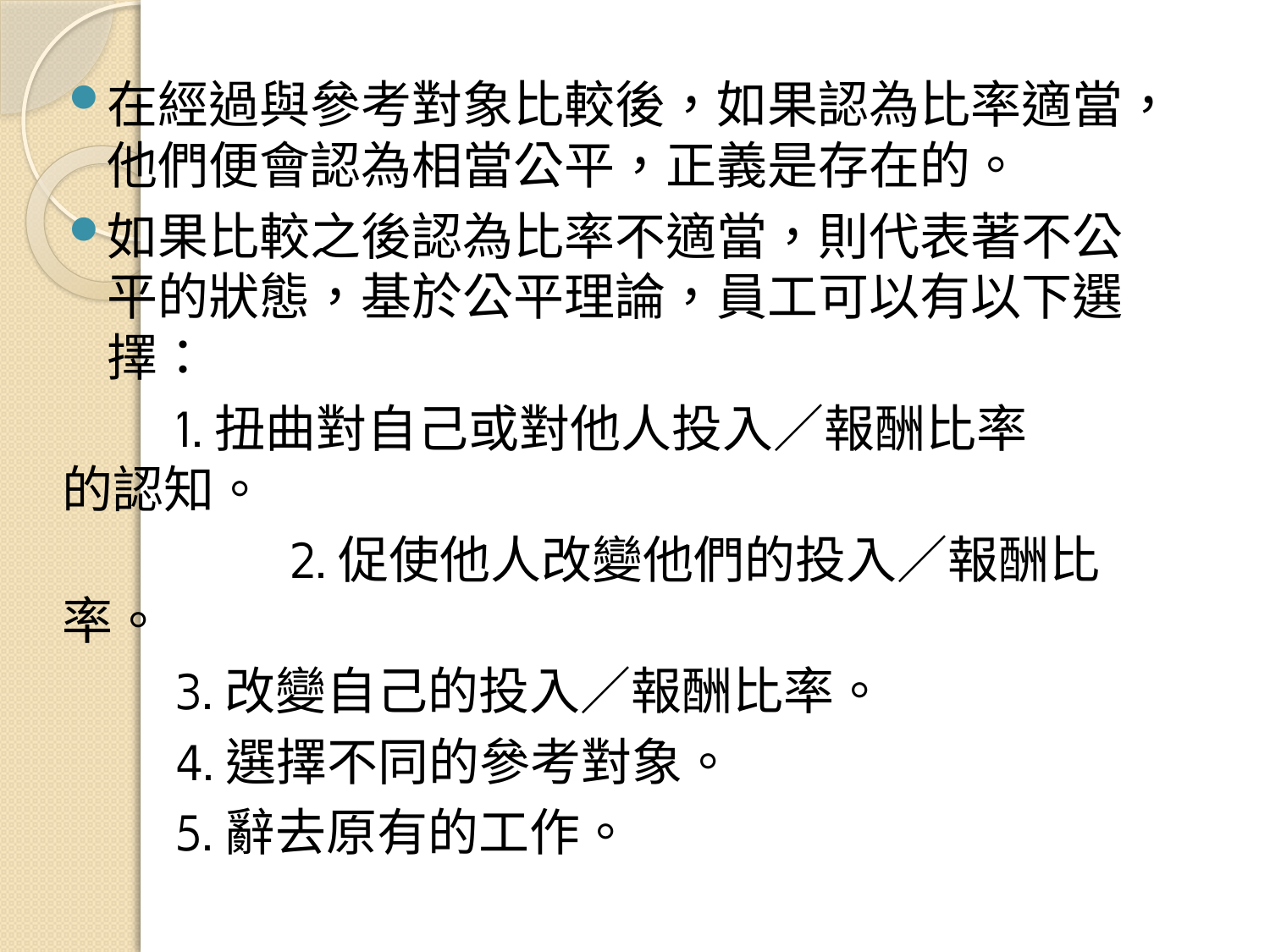

在經過與參考對象比較後，如果認為比率適當，他們便會認為相當公平，正義是存在的。
如果比較之後認為比率不適當，則代表著不公平的狀態，基於公平理論，員工可以有以下選擇：
	1.扭曲對自己或對他人投入／報酬比率	的認知。
        	2.促使他人改變他們的投入／報酬比率。
	3.改變自己的投入／報酬比率。
	4.選擇不同的參考對象。
	5.辭去原有的工作。